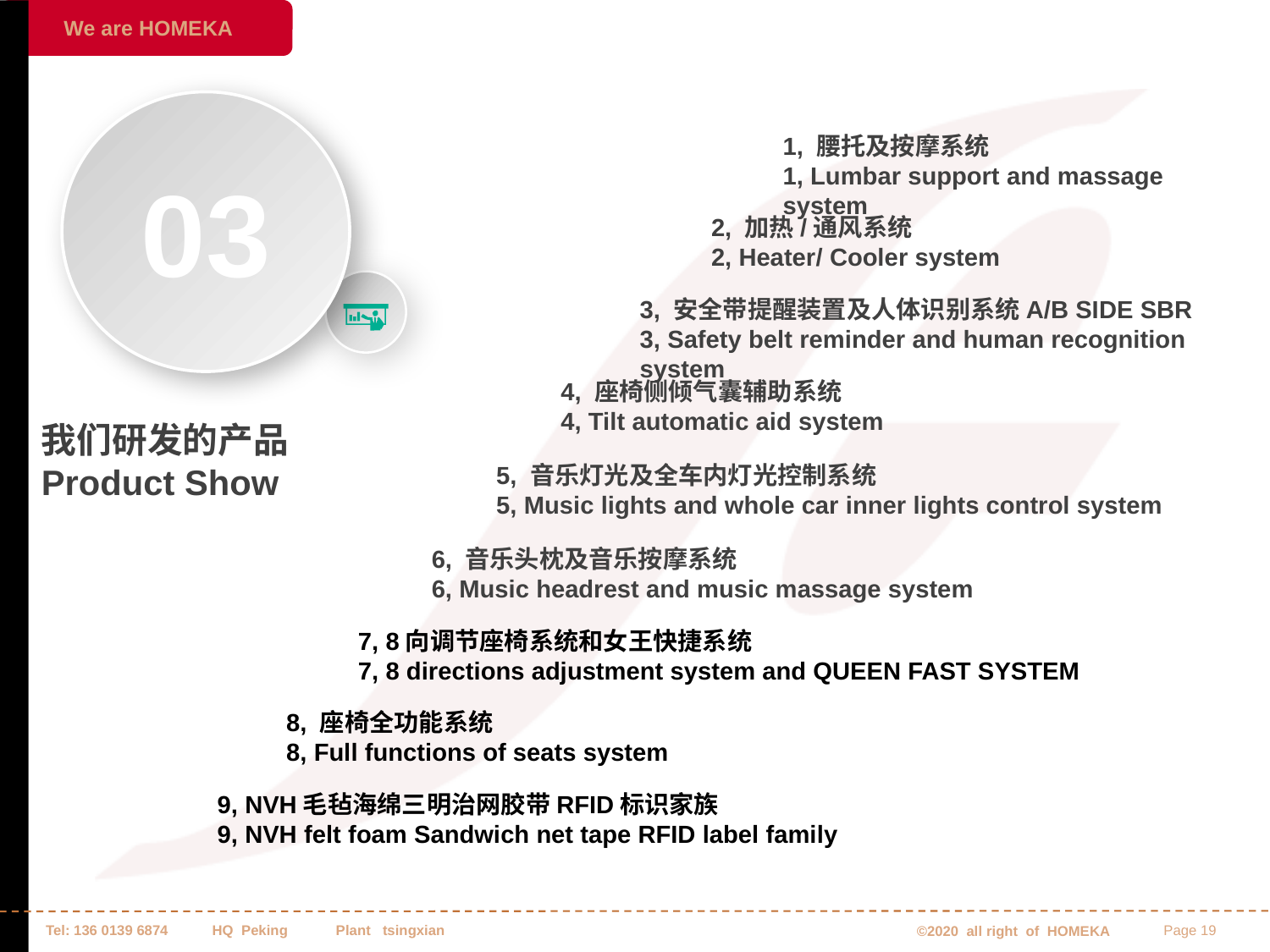

03
1, 腰托及按摩系统
1, Lumbar support and massage system
2, 加热/通风系统
2, Heater/ Cooler system

3, 安全带提醒装置及人体识别系统A/B SIDE SBR
3, Safety belt reminder and human recognition system
4, 座椅侧倾气囊辅助系统
4, Tilt automatic aid system
我们研发的产品
Product Show
5, 音乐灯光及全车内灯光控制系统
5, Music lights and whole car inner lights control system
6, 音乐头枕及音乐按摩系统
6, Music headrest and music massage system
7, 8向调节座椅系统和女王快捷系统
7, 8 directions adjustment system and QUEEN FAST SYSTEM
8, 座椅全功能系统
8, Full functions of seats system
9, NVH毛毡海绵三明治网胶带RFID标识家族
9, NVH felt foam Sandwich net tape RFID label family